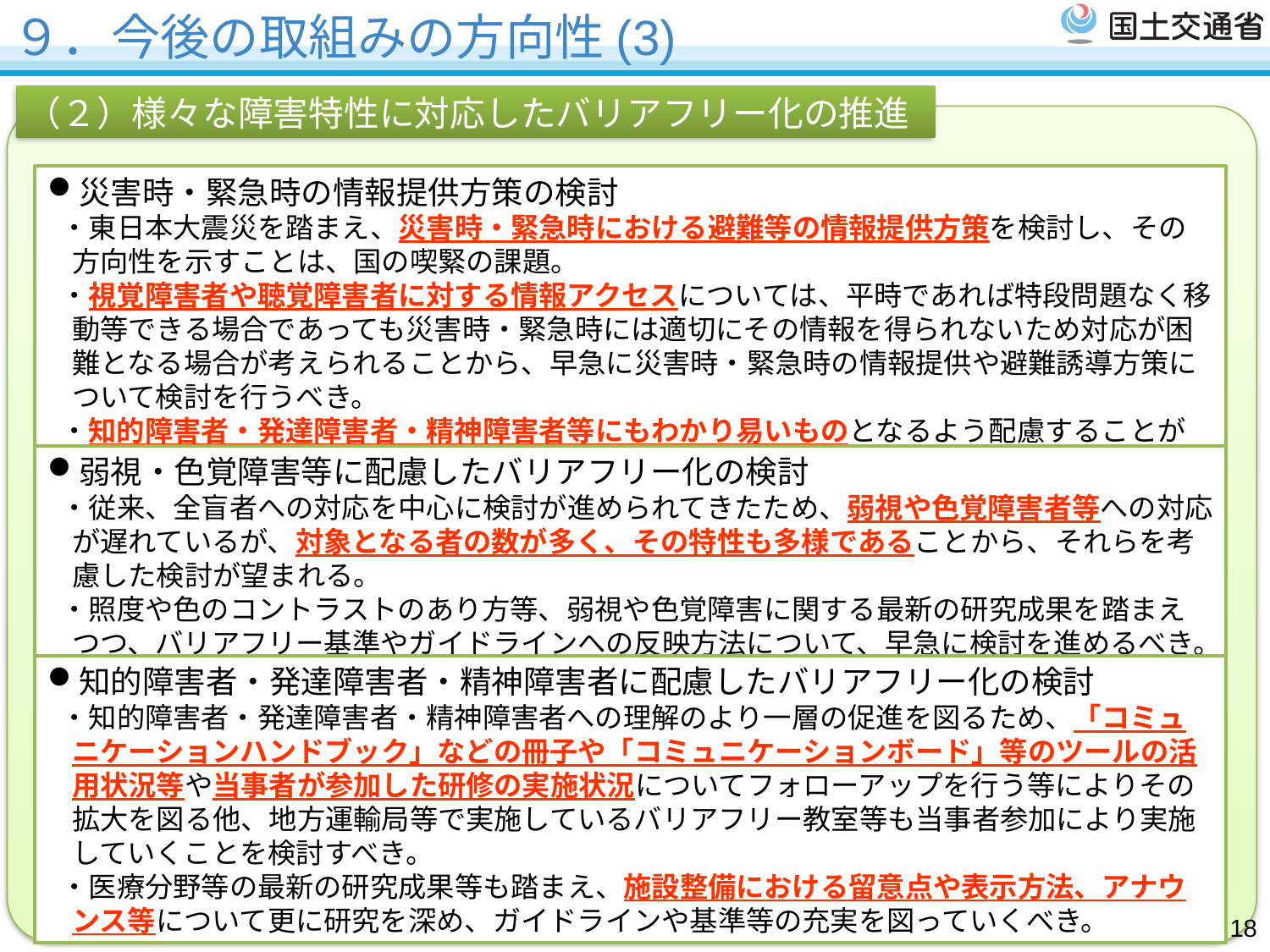

９．今後の取組みの方向性(3)
（２）様々な障害特性に対応したバリアフリー化の推進

災害時・緊急時の情報提供方策の検討
・東日本大震災を踏まえ、災害時・緊急時における避難等の情報提供方策を検討し、その方向性を示すことは、国の喫緊の課題。
・視覚障害者や聴覚障害者に対する情報アクセスについては、平時であれば特段問題なく移動等できる場合であっても災害時・緊急時には適切にその情報を得られないため対応が困難となる場合が考えられることから、早急に災害時・緊急時の情報提供や避難誘導方策について検討を行うべき。
・知的障害者・発達障害者・精神障害者等にもわかり易いものとなるよう配慮することが必要。
弱視・色覚障害等に配慮したバリアフリー化の検討
・従来、全盲者への対応を中心に検討が進められてきたため、弱視や色覚障害者等への対応が遅れているが、対象となる者の数が多く、その特性も多様であることから、それらを考慮した検討が望まれる。
・照度や色のコントラストのあり方等、弱視や色覚障害に関する最新の研究成果を踏まえつつ、バリアフリー基準やガイドラインへの反映方法について、早急に検討を進めるべき。
知的障害者・発達障害者・精神障害者に配慮したバリアフリー化の検討
・知的障害者・発達障害者・精神障害者への理解のより一層の促進を図るため、「コミュニケーションハンドブック」などの冊子や「コミュニケーションボード」等のツールの活用状況等や当事者が参加した研修の実施状況についてフォローアップを行う等によりその拡大を図る他、地方運輸局等で実施しているバリアフリー教室等も当事者参加により実施していくことを検討すべき。
・医療分野等の最新の研究成果等も踏まえ、施設整備における留意点や表示方法、アナウンス等について更に研究を深め、ガイドラインや基準等の充実を図っていくべき。
18